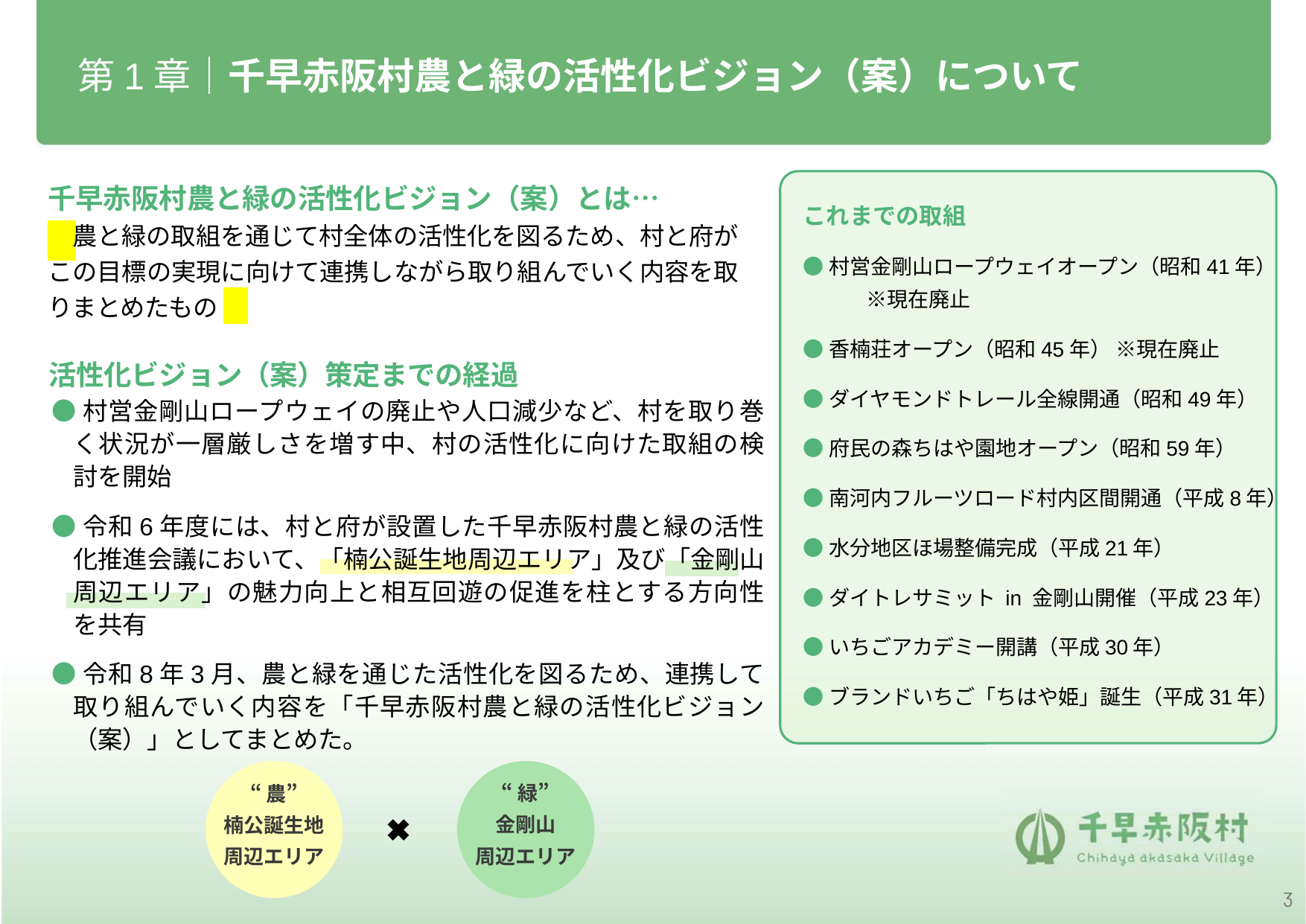

# 第1章｜千早赤阪村農と緑の活性化ビジョン（案）について
千早赤阪村農と緑の活性化ビジョン（案）とは…

これまでの取組
●村営金剛山ロープウェイオープン（昭和41年）　　※現在廃止
●香楠荘オープン（昭和45年） ※現在廃止
●ダイヤモンドトレール全線開通（昭和49年）
●府民の森ちはや園地オープン（昭和59年）
●南河内フルーツロード村内区間開通（平成8年）
●水分地区ほ場整備完成（平成21年）
●ダイトレサミット in 金剛山開催（平成23年）
●いちごアカデミー開講（平成30年）
●ブランドいちご「ちはや姫」誕生（平成31年）
　農と緑の取組を通じて村全体の活性化を図るため、村と府がこの目標の実現に向けて連携しながら取り組んでいく内容を取りまとめたもの
活性化ビジョン（案）策定までの経過
●村営金剛山ロープウェイの廃止や人口減少など、村を取り巻く状況が一層厳しさを増す中、村の活性化に向けた取組の検討を開始
●令和6年度には、村と府が設置した千早赤阪村農と緑の活性化推進会議において、「楠公誕生地周辺エリア」及び「金剛山周辺エリア」の魅力向上と相互回遊の促進を柱とする方向性を共有
●令和8年3月、農と緑を通じた活性化を図るため、連携して取り組んでいく内容を「千早赤阪村農と緑の活性化ビジョン（案）」としてまとめた。

✖️
“緑”
金剛山
周辺エリア
“農”
楠公誕生地
周辺エリア
3